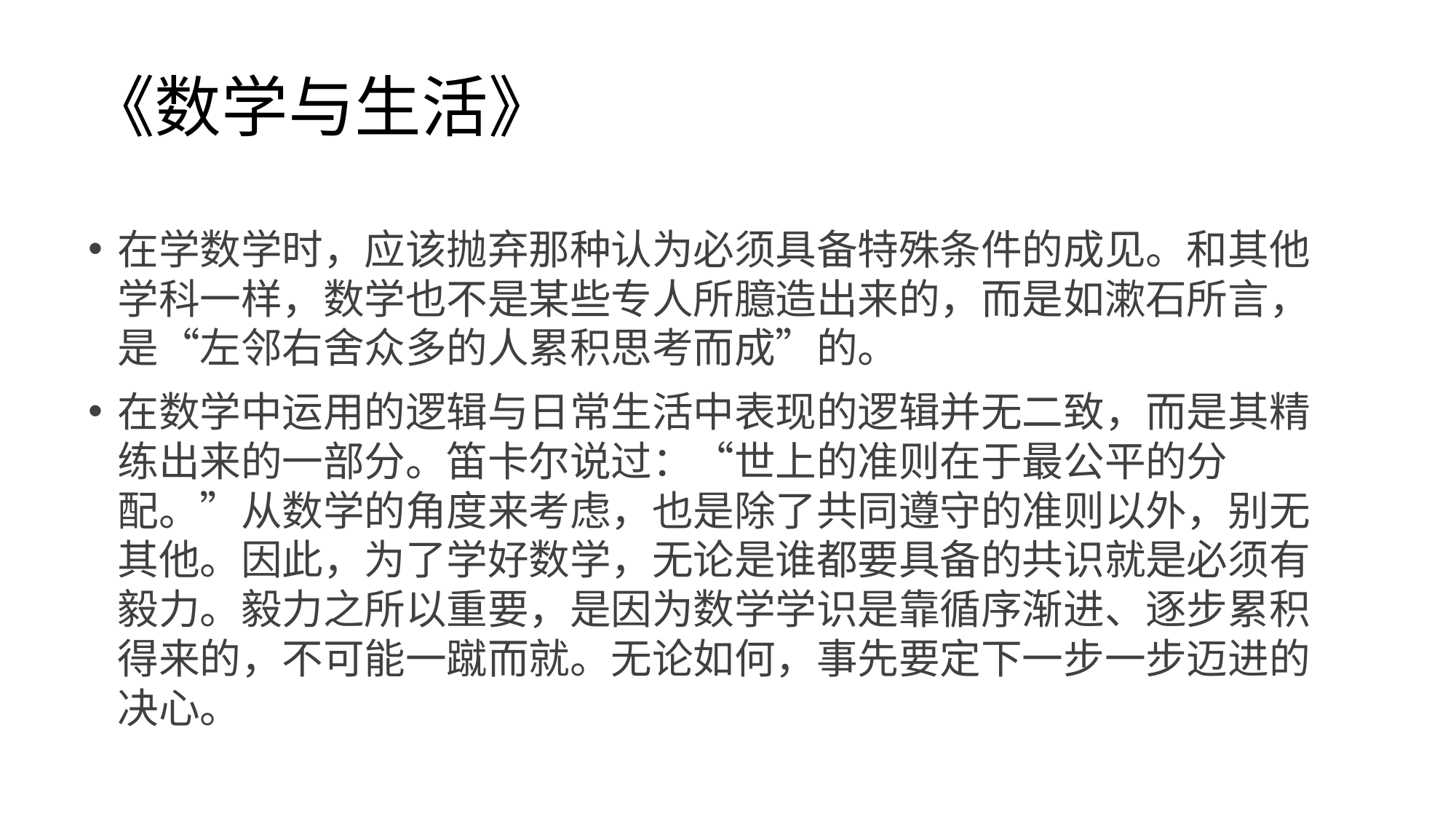

# 《数学与生活》
在学数学时，应该抛弃那种认为必须具备特殊条件的成见。和其他学科一样，数学也不是某些专人所臆造出来的，而是如漱石所言，是“左邻右舍众多的人累积思考而成”的。
在数学中运用的逻辑与日常生活中表现的逻辑并无二致，而是其精练出来的一部分。笛卡尔说过：“世上的准则在于最公平的分配。”从数学的角度来考虑，也是除了共同遵守的准则以外，别无其他。因此，为了学好数学，无论是谁都要具备的共识就是必须有毅力。毅力之所以重要，是因为数学学识是靠循序渐进、逐步累积得来的，不可能一蹴而就。无论如何，事先要定下一步一步迈进的决心。